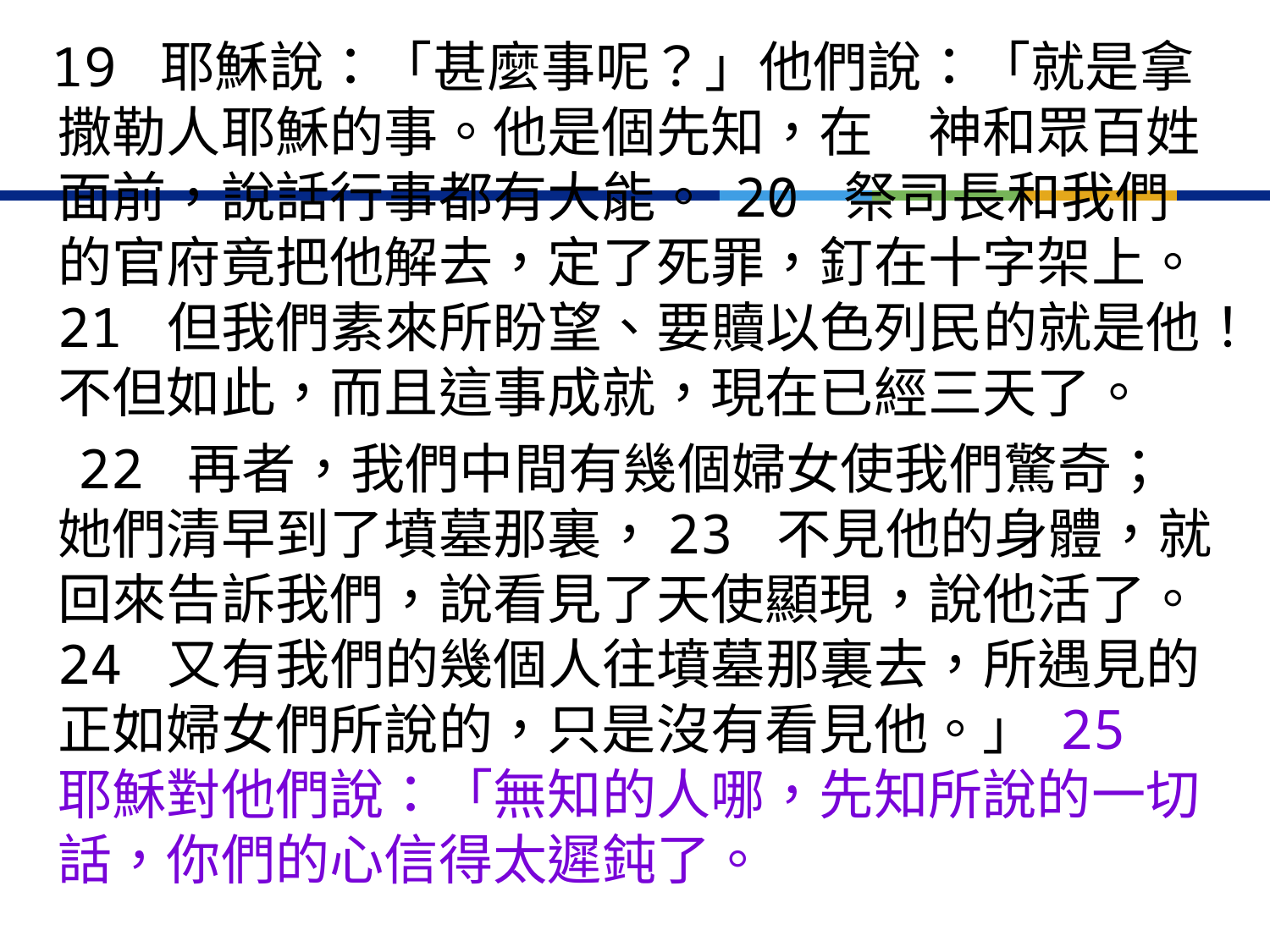

19 耶穌說：「甚麼事呢？」他們說：「就是拿撒勒人耶穌的事。他是個先知，在　神和眾百姓面前，說話行事都有大能。 20 祭司長和我們的官府竟把他解去，定了死罪，釘在十字架上。 21 但我們素來所盼望、要贖以色列民的就是他！不但如此，而且這事成就，現在已經三天了。
　22 再者，我們中間有幾個婦女使我們驚奇；她們清早到了墳墓那裏，23 不見他的身體，就回來告訴我們，說看見了天使顯現，說他活了。 24 又有我們的幾個人往墳墓那裏去，所遇見的正如婦女們所說的，只是沒有看見他。」 25 耶穌對他們說：「無知的人哪，先知所說的一切話，你們的心信得太遲鈍了。